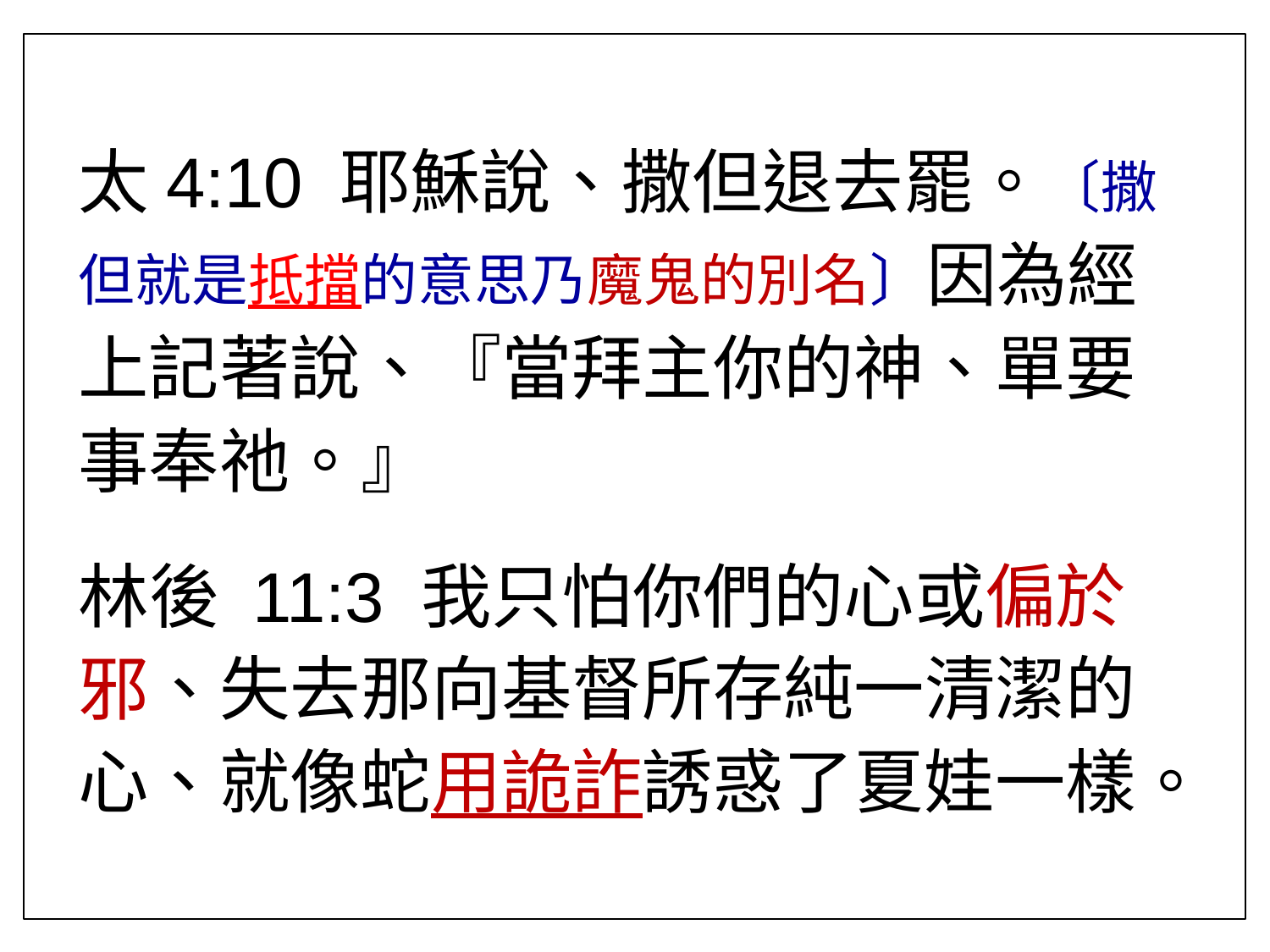

太4:10 耶穌說、撒但退去罷。〔撒但就是抵擋的意思乃魔鬼的別名〕因為經上記著說、『當拜主你的神、單要事奉祂。』
林後 11:3 我只怕你們的心或偏於邪、失去那向基督所存純一清潔的心、就像蛇用詭詐誘惑了夏娃一樣。